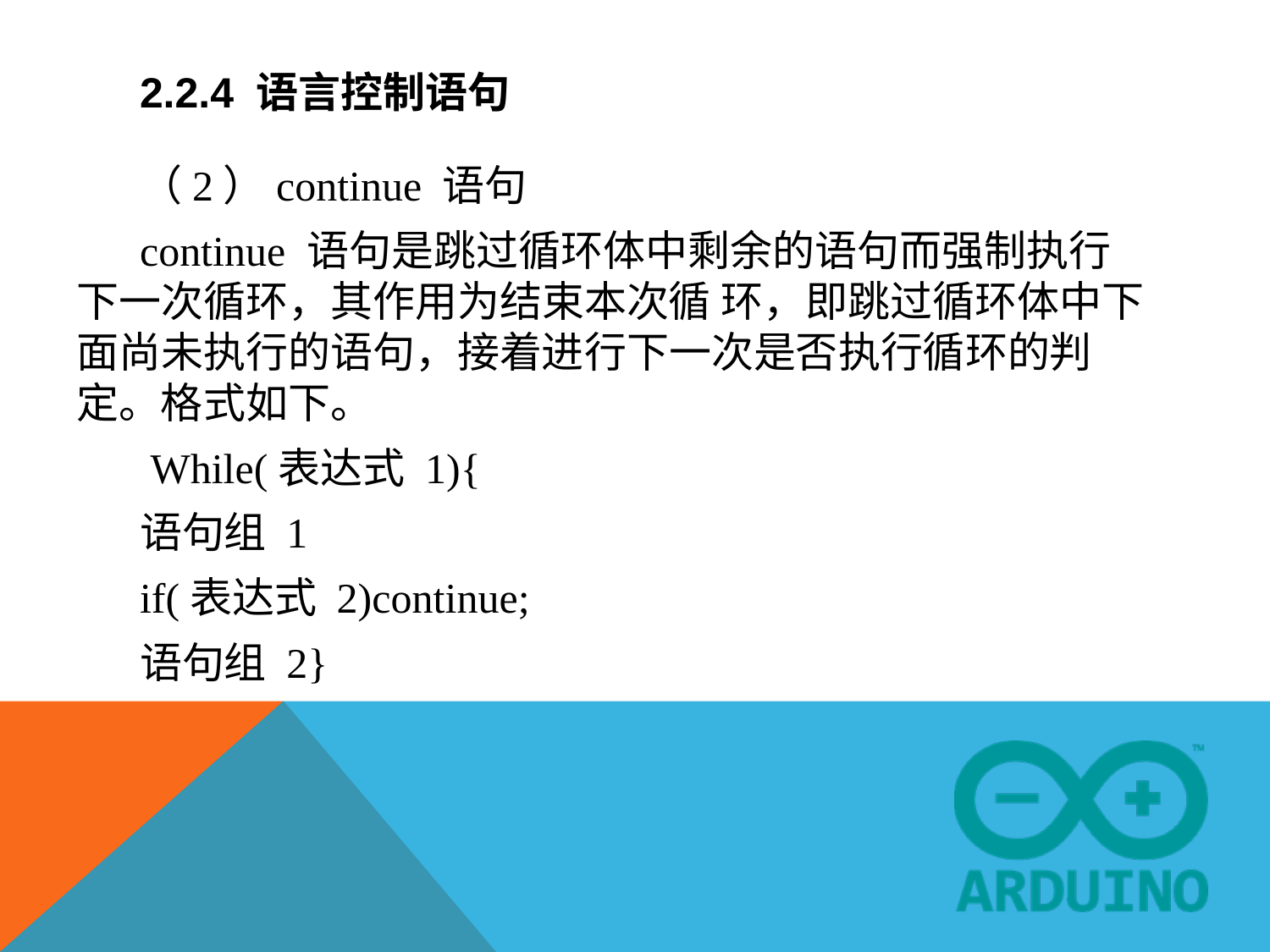

# 2.2.4 语言控制语句
（2）continue 语句
continue 语句是跳过循环体中剩余的语句而强制执行下一次循环，其作用为结束本次循 环，即跳过循环体中下面尚未执行的语句，接着进行下一次是否执行循环的判定。格式如下。
 While(表达式 1){
语句组 1
if(表达式 2)continue;
语句组 2}